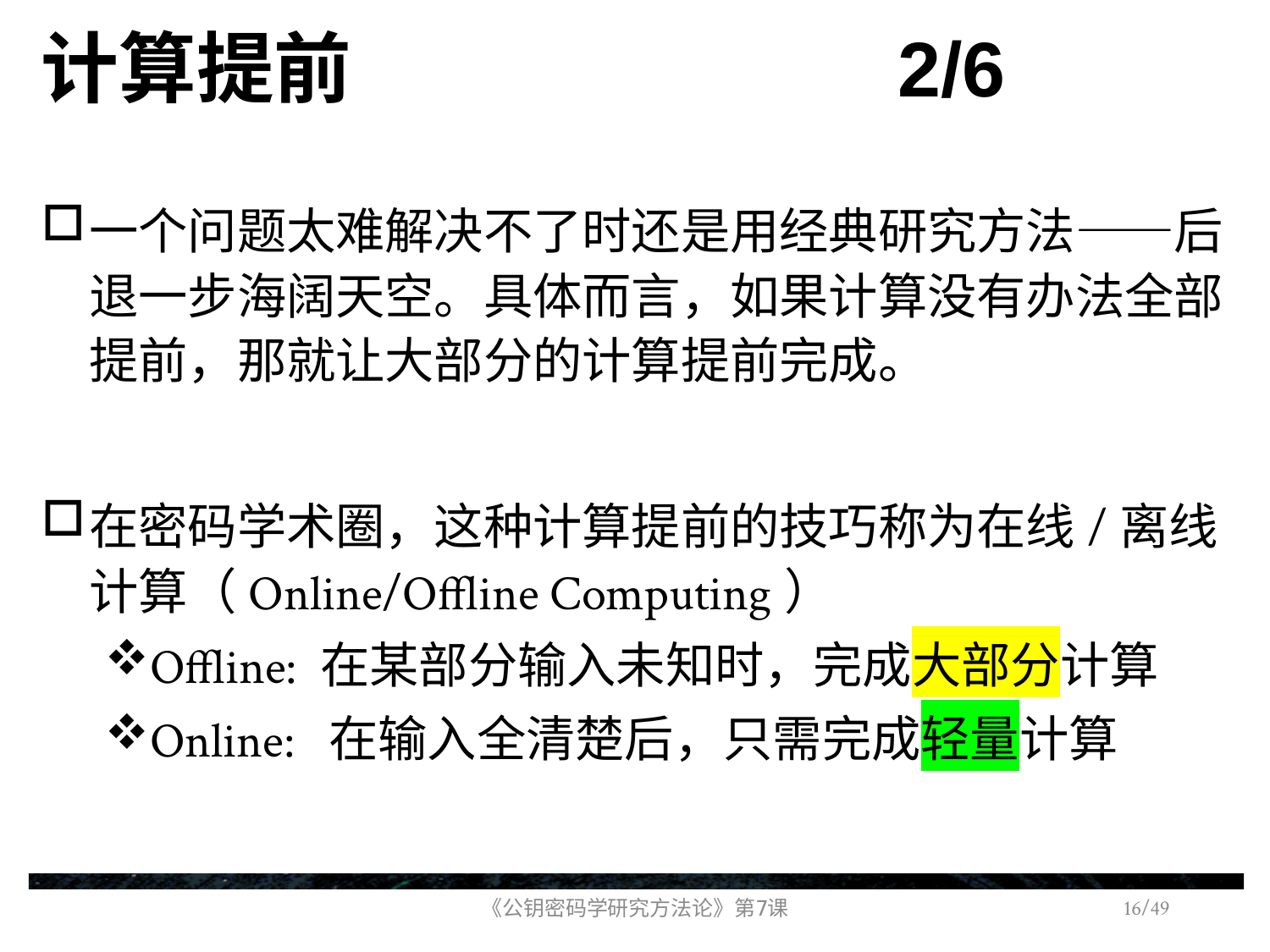

# 计算提前                              2/6
一个问题太难解决不了时还是用经典研究方法——后退一步海阔天空。具体而言，如果计算没有办法全部提前，那就让大部分的计算提前完成。

在密码学术圈，这种计算提前的技巧称为在线/离线计算（Online/Offline Computing）
Offline: 在某部分输入未知时，完成大部分计算
Online:  在输入全清楚后，只需完成轻量计算

《公钥密码学研究方法论》第7课
16/49